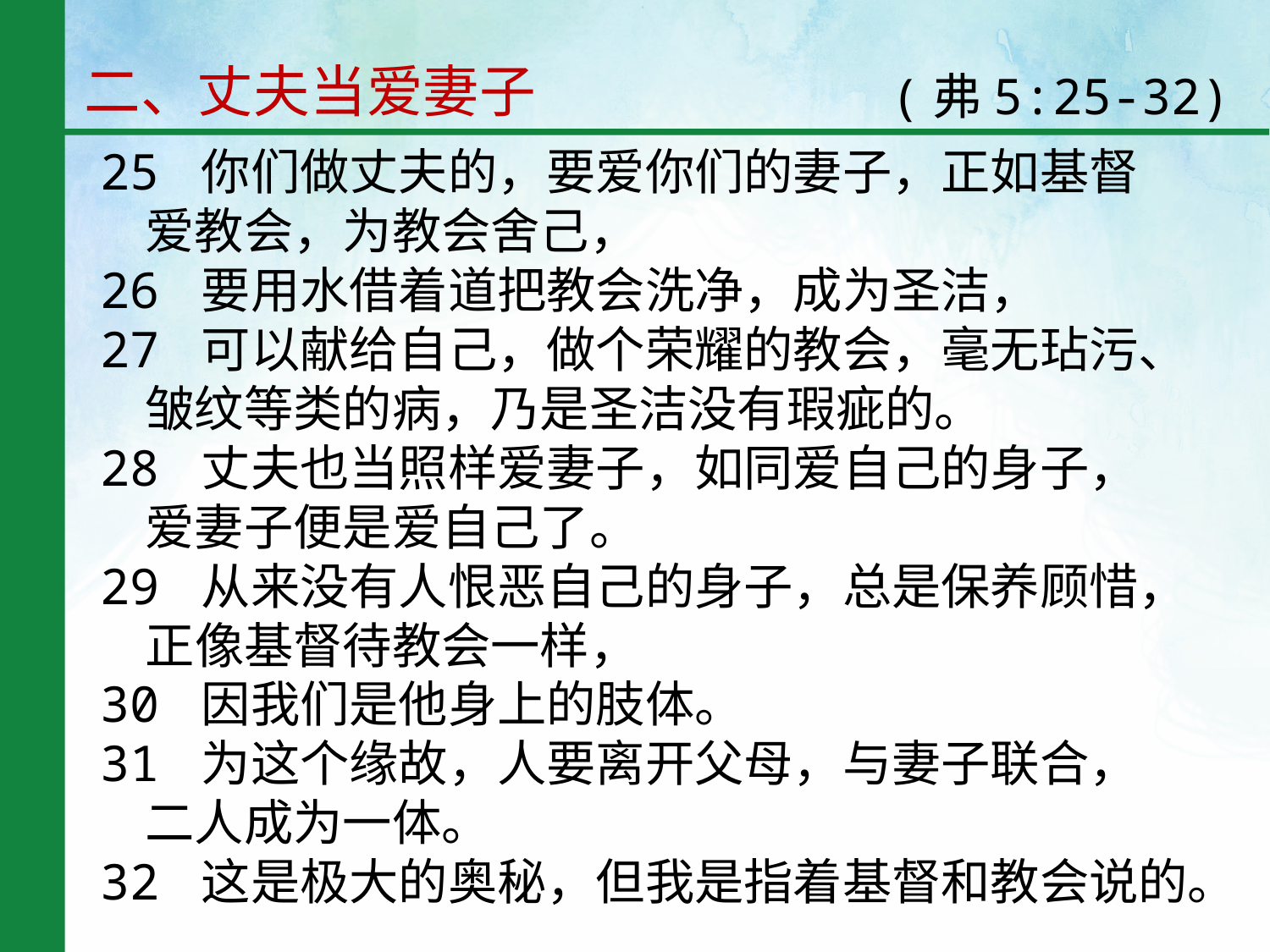

二、丈夫当爱妻子
(弗5:25-32)

25 你们做丈夫的，要爱你们的妻子，正如基督
   爱教会，为教会舍己，
26 要用水借着道把教会洗净，成为圣洁，
27 可以献给自己，做个荣耀的教会，毫无玷污、
   皱纹等类的病，乃是圣洁没有瑕疵的。
28 丈夫也当照样爱妻子，如同爱自己的身子，
   爱妻子便是爱自己了。
29 从来没有人恨恶自己的身子，总是保养顾惜，
   正像基督待教会一样，
30 因我们是他身上的肢体。
31 为这个缘故，人要离开父母，与妻子联合，
   二人成为一体。
32 这是极大的奥秘，但我是指着基督和教会说的。